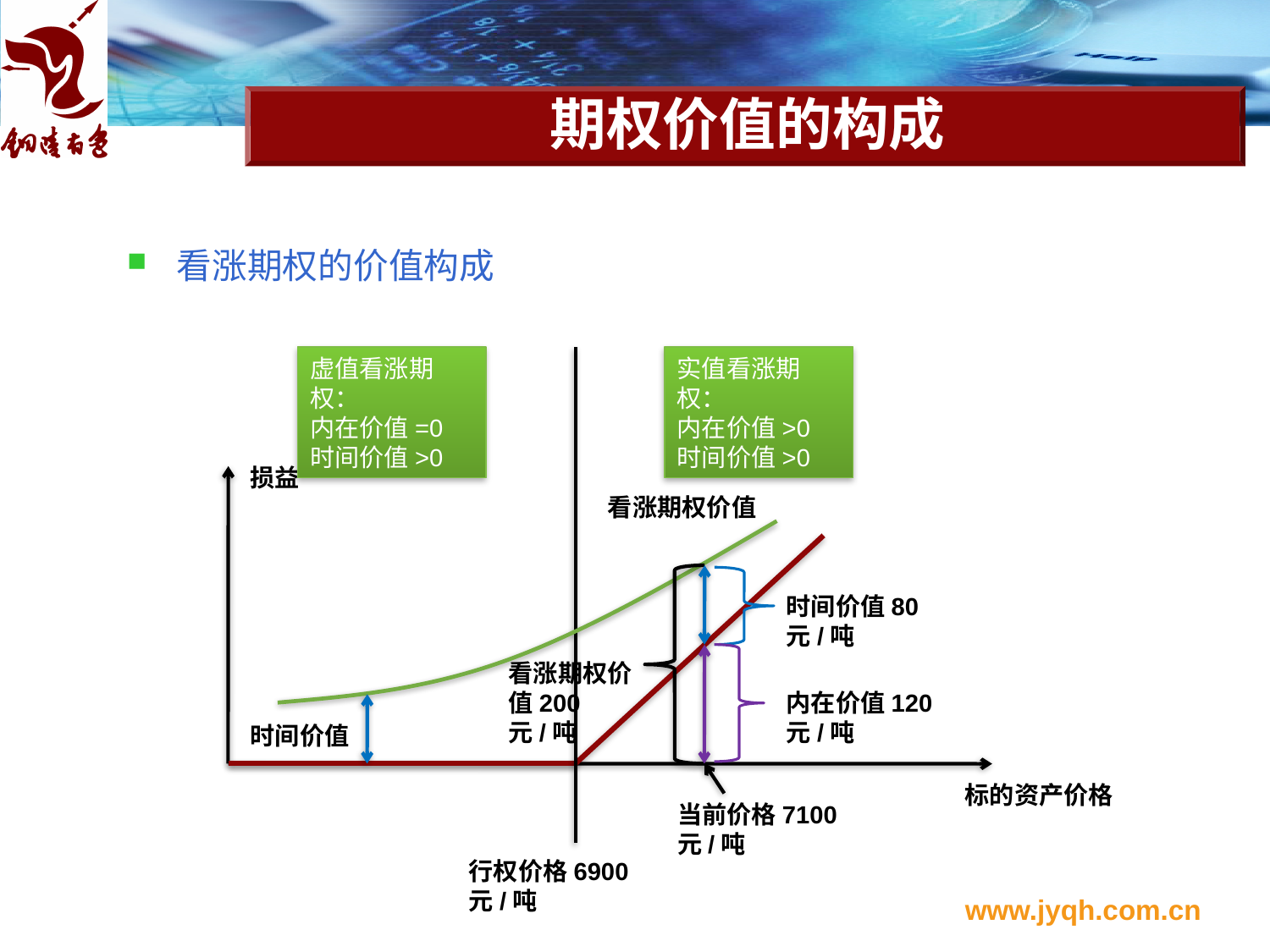

# 期权价值的构成
看涨期权的价值构成

虚值看涨期权：
内在价值=0
时间价值>0
实值看涨期权：
内在价值>0
时间价值>0
损益
看涨期权价值

时间价值80元/吨

看涨期权价
值200元/吨
内在价值120元/吨
时间价值
标的资产价格
当前价格7100元/吨
行权价格6900元/吨
www.jyqh.com.cn